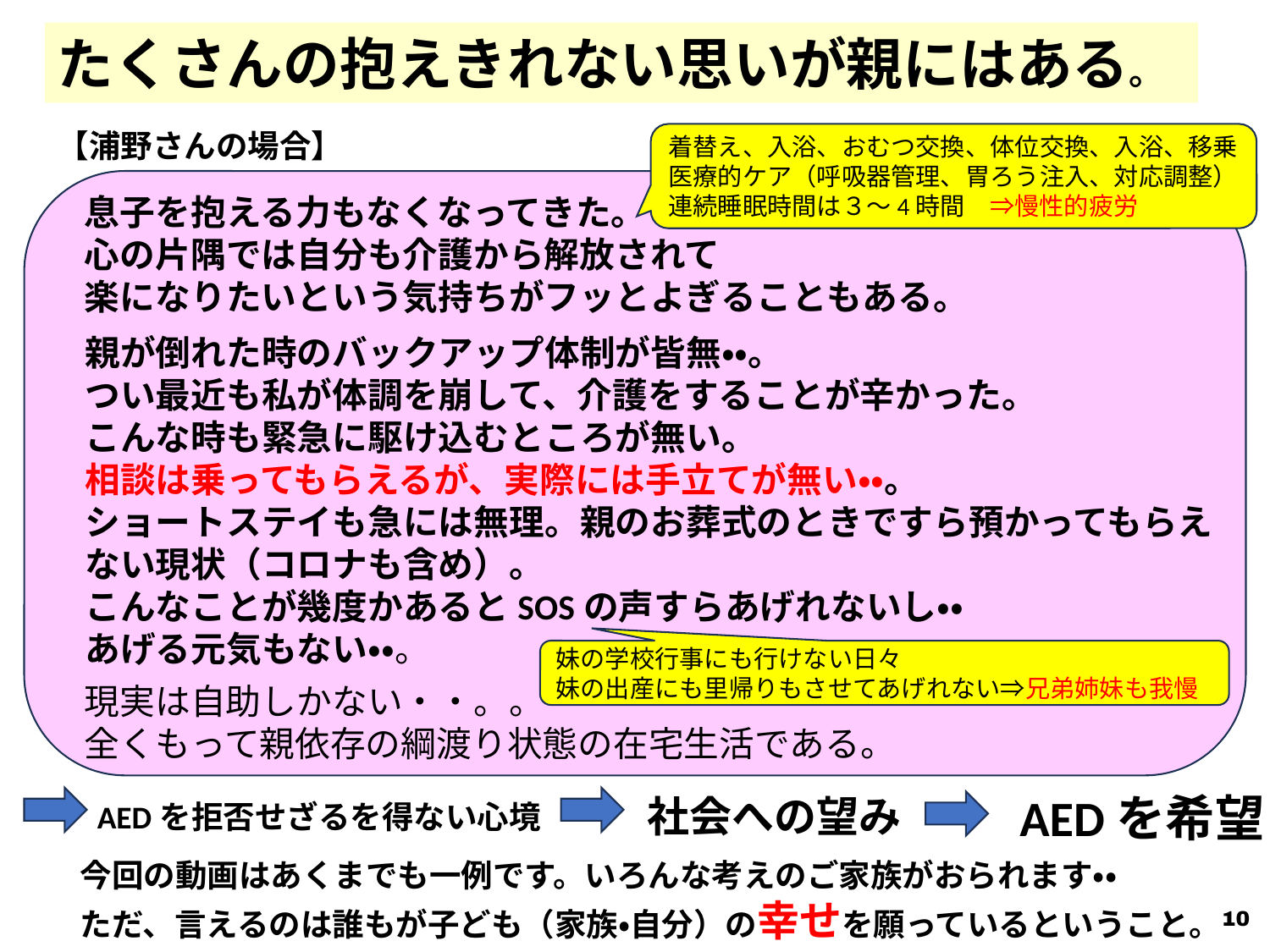

たくさんの抱えきれない思いが親にはある。
【浦野さんの場合】
着替え、入浴、おむつ交換、体位交換、入浴、移乗
医療的ケア（呼吸器管理、胃ろう注入、対応調整）
連続睡眠時間は３～4時間　⇒慢性的疲労

息子を抱える力もなくなってきた。
心の片隅では自分も介護から解放されて
楽になりたいという気持ちがフッとよぎることもある。
親が倒れた時のバックアップ体制が皆無・・。
つい最近も私が体調を崩して、介護をすることが辛かった。
こんな時も緊急に駆け込むところが無い。
相談は乗ってもらえるが、実際には手立てが無い・・。
ショートステイも急には無理。親のお葬式のときですら預かってもらえない現状（コロナも含め）。
こんなことが幾度かあるとSOSの声すらあげれないし・・
あげる元気もない・・。
妹の学校行事にも行けない日々
妹の出産にも里帰りもさせてあげれない⇒兄弟姉妹も我慢
現実は自助しかない・・。。
全くもって親依存の綱渡り状態の在宅生活である。
AEDを希望
社会への望み

AEDを拒否せざるを得ない心境

今回の動画はあくまでも一例です。いろんな考えのご家族がおられます・・
ただ、言えるのは誰もが子ども（家族・自分）の幸せを願っているということ。
10